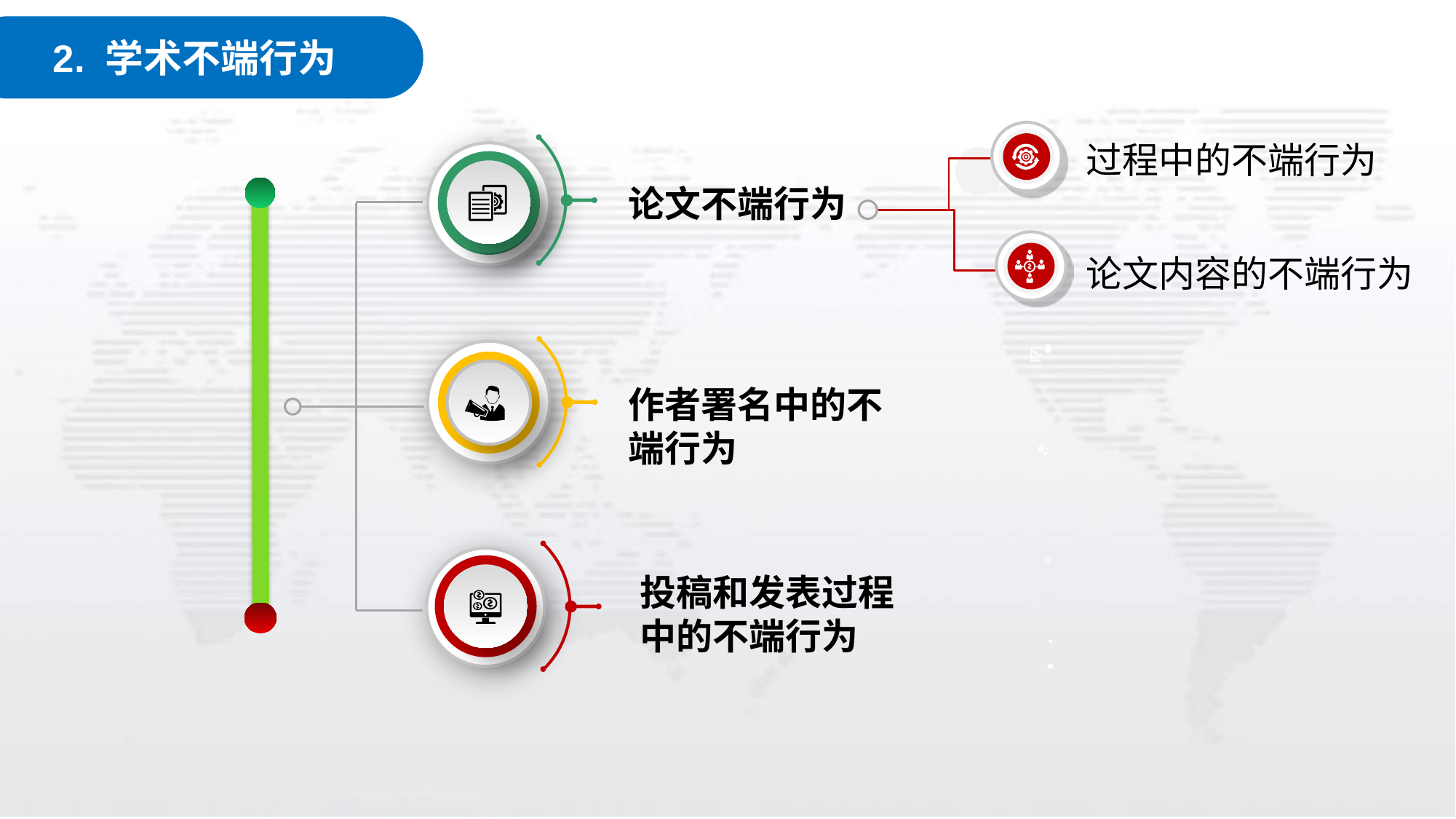

2. 学术不端行为

过程中的不端行为

论文内容的不端行为

论文不端行为

作者署名中的不端行为

投稿和发表过程中的不端行为